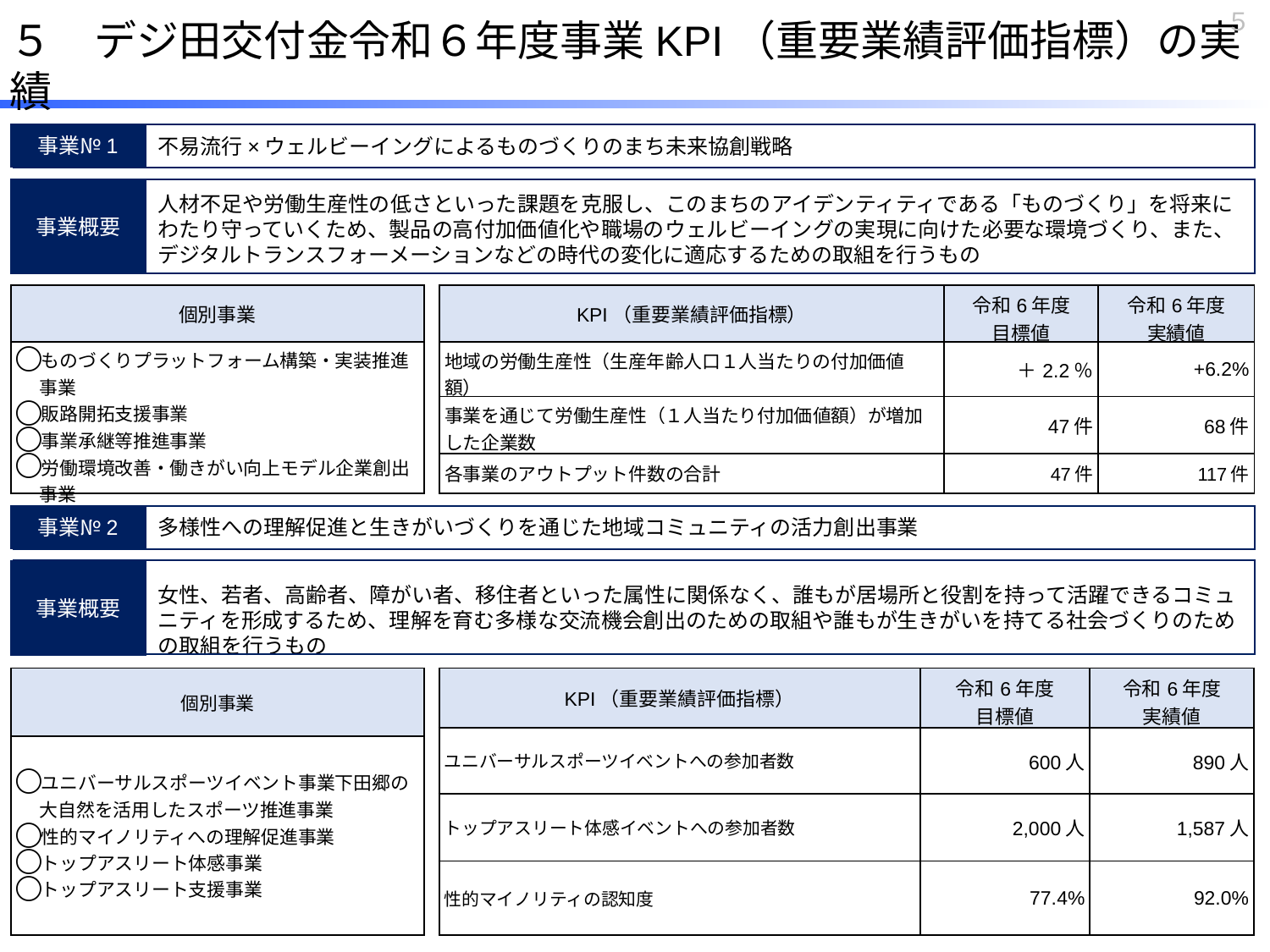

５
５　デジ田交付金令和６年度事業KPI（重要業績評価指標）の実績

事業№1

不易流行×ウェルビーイングによるものづくりのまち未来協創戦略
事業概要

人材不足や労働生産性の低さといった課題を克服し、このまちのアイデンティティである「ものづくり」を将来にわたり守っていくため、製品の高付加価値化や職場のウェルビーイングの実現に向けた必要な環境づくり、また、デジタルトランスフォーメーションなどの時代の変化に適応するための取組を行うもの
| 個別事業 |
| --- |
| ものづくりプラットフォーム構築・実装推進事業 販路開拓支援事業 事業承継等推進事業 労働環境改善・働きがい向上モデル企業創出事業 |
| KPI（重要業績評価指標） | 令和6年度 目標値 | 令和6年度 実績値 |
| --- | --- | --- |
| 地域の労働生産性（生産年齢人口１人当たりの付加価値額） | ＋2.2％ | +6.2% |
| 事業を通じて労働生産性（１人当たり付加価値額）が増加した企業数 | 47件 | 68件 |
| 各事業のアウトプット件数の合計 | 47件 | 117件 |
事業№2

多様性への理解促進と生きがいづくりを通じた地域コミュニティの活力創出事業

事業概要
女性、若者、高齢者、障がい者、移住者といった属性に関係なく、誰もが居場所と役割を持って活躍できるコミュニティを形成するため、理解を育む多様な交流機会創出のための取組や誰もが生きがいを持てる社会づくりのための取組を行うもの
| 個別事業 |
| --- |
| ユニバーサルスポーツイベント事業下田郷の大自然を活用したスポーツ推進事業 性的マイノリティへの理解促進事業 トップアスリート体感事業 トップアスリート支援事業 |
| KPI（重要業績評価指標） | 令和6年度 目標値 | 令和6年度 実績値 |
| --- | --- | --- |
| ユニバーサルスポーツイベントへの参加者数 | 600人 | 890人 |
| トップアスリート体感イベントへの参加者数 | 2,000人 | 1,587人 |
| 性的マイノリティの認知度 | 77.4% | 92.0% |